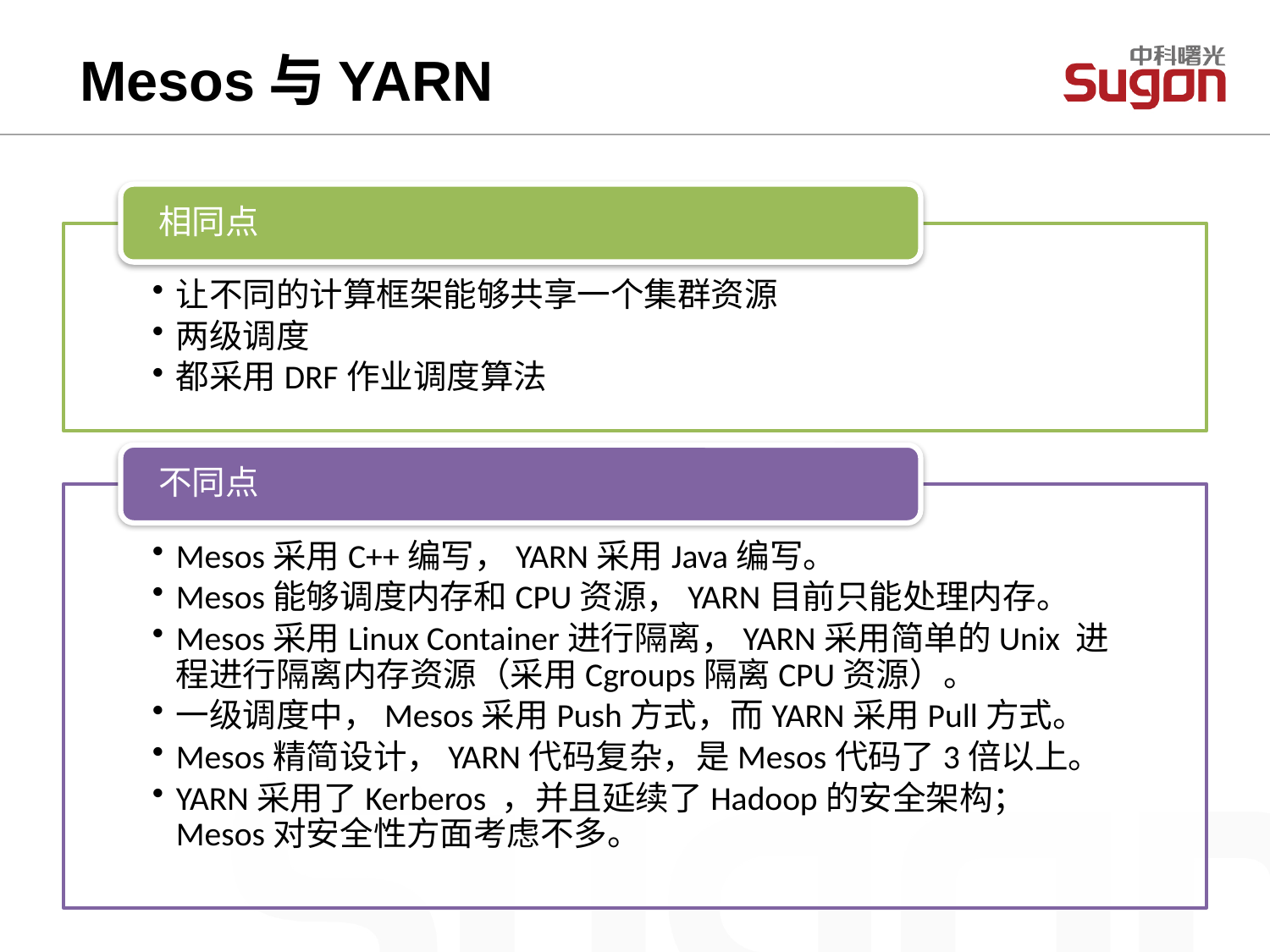

Mesos与YARN
让不同的计算框架能够共享一个集群资源
两级调度
都采用DRF作业调度算法
相同点
Mesos采用C++编写，YARN采用Java编写。
Mesos能够调度内存和CPU资源，YARN目前只能处理内存。
Mesos采用Linux Container进行隔离，YARN采用简单的Unix 进程进行隔离内存资源（采用Cgroups隔离CPU资源）。
一级调度中，Mesos采用Push方式，而YARN采用Pull方式。
Mesos精简设计，YARN代码复杂，是Mesos代码了3倍以上。
YARN采用了Kerberos ，并且延续了Hadoop的安全架构；Mesos对安全性方面考虑不多。
不同点